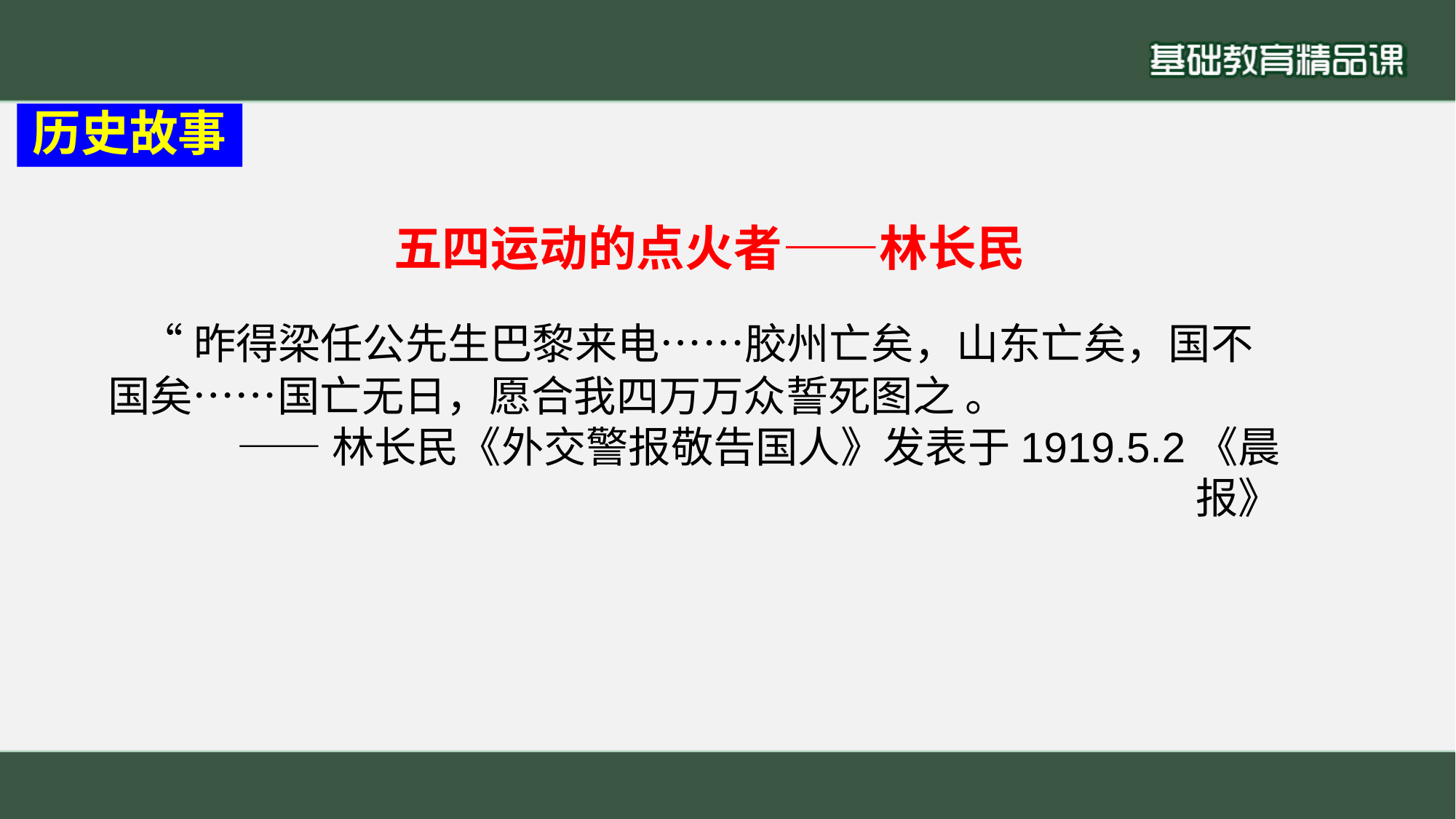

历史故事
五四运动的点火者——林长民
   “昨得梁任公先生巴黎来电……胶州亡矣，山东亡矣，国不国矣……国亡无日，愿合我四万万众誓死图之 。
           ——林长民《外交警报敬告国人》发表于1919.5.2《晨报》